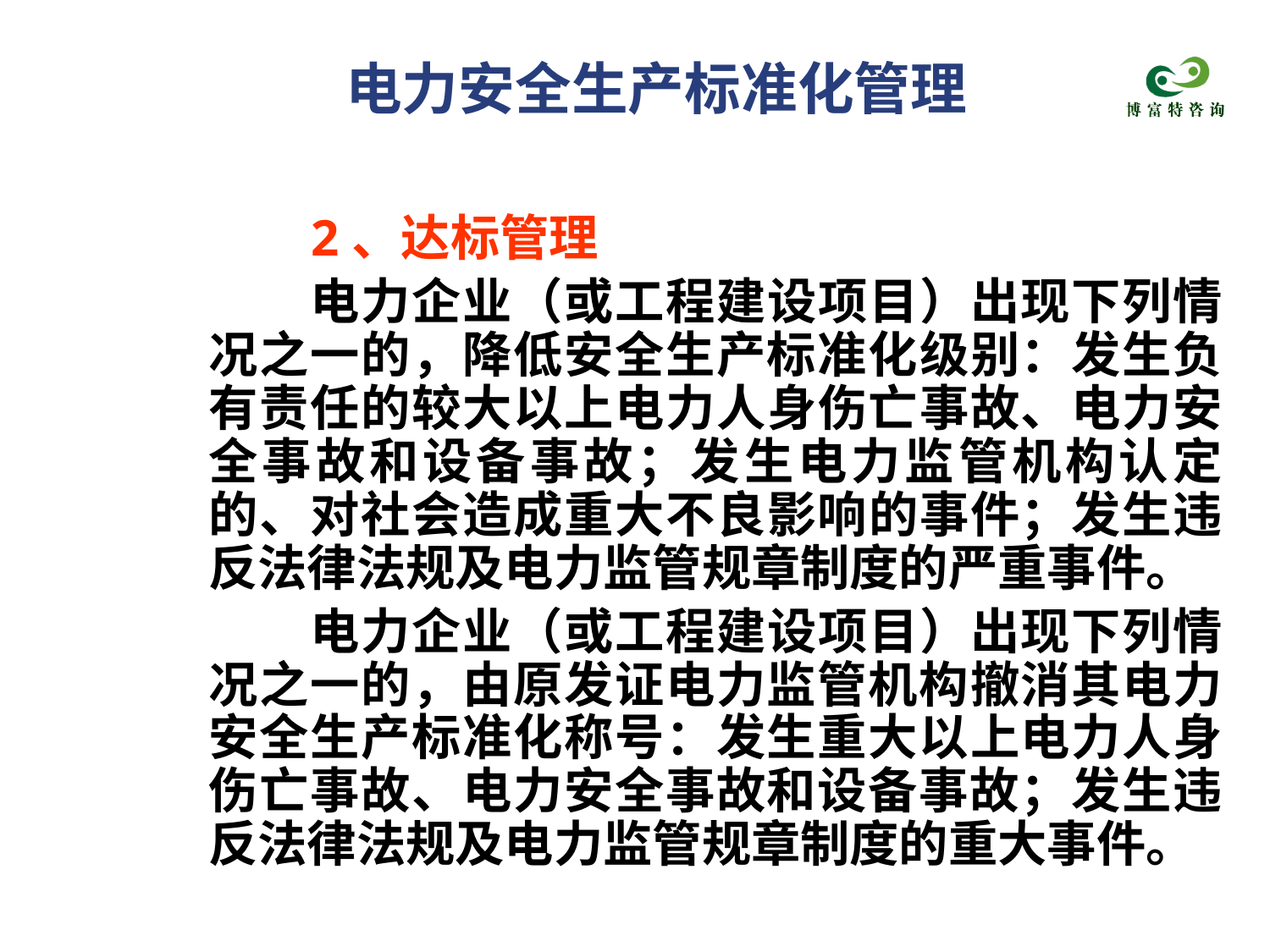

# 电力安全生产标准化管理
2、达标管理
电力企业（或工程建设项目）出现下列情况之一的，降低安全生产标准化级别：发生负有责任的较大以上电力人身伤亡事故、电力安全事故和设备事故；发生电力监管机构认定的、对社会造成重大不良影响的事件；发生违反法律法规及电力监管规章制度的严重事件。
电力企业（或工程建设项目）出现下列情况之一的，由原发证电力监管机构撤消其电力安全生产标准化称号：发生重大以上电力人身伤亡事故、电力安全事故和设备事故；发生违反法律法规及电力监管规章制度的重大事件。